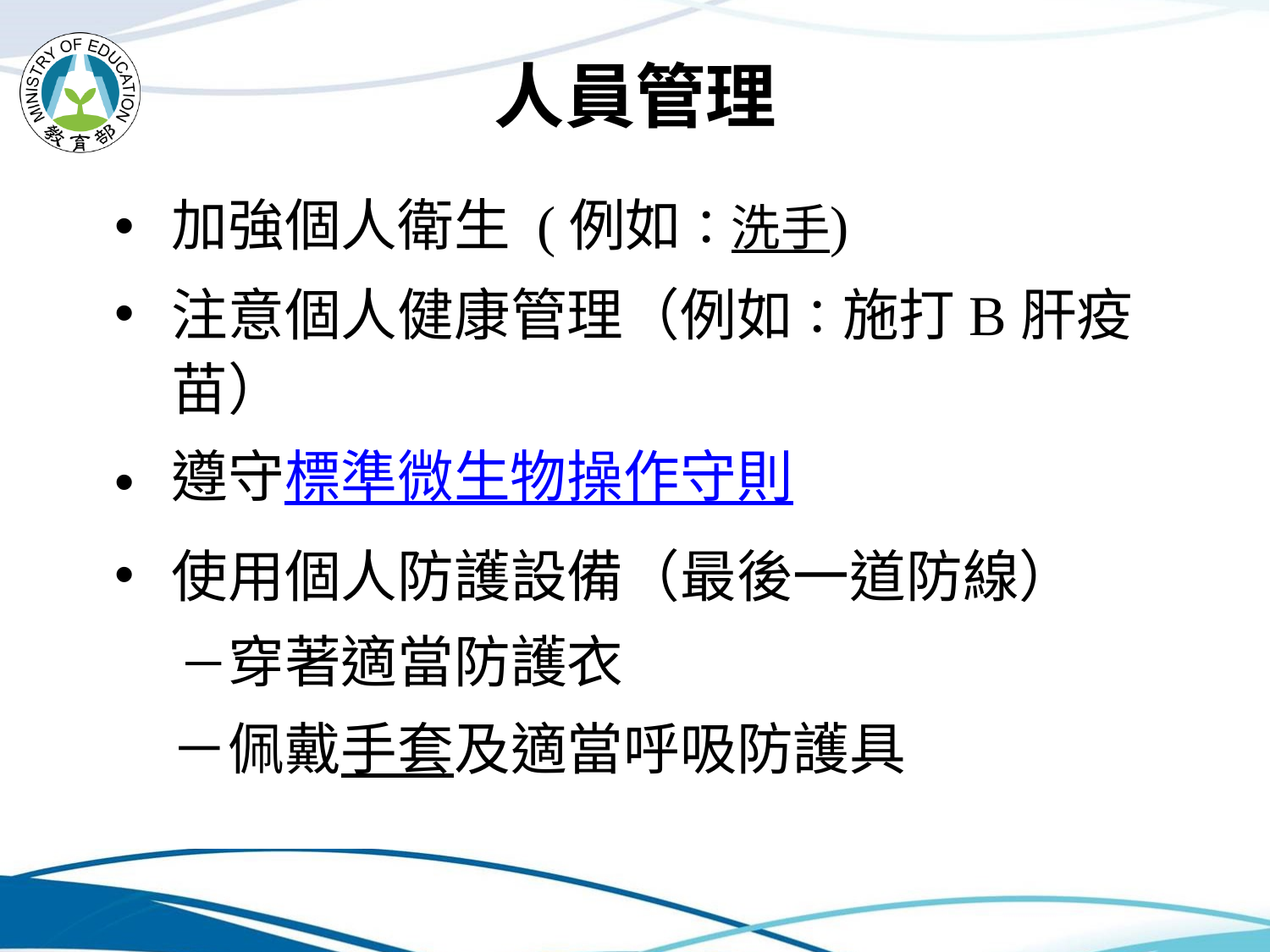

人員管理
加強個人衛生 (例如：洗手)
注意個人健康管理（例如：施打B肝疫苗）
遵守標準微生物操作守則
使用個人防護設備（最後一道防線）
    －穿著適當防護衣
	－佩戴手套及適當呼吸防護具

35